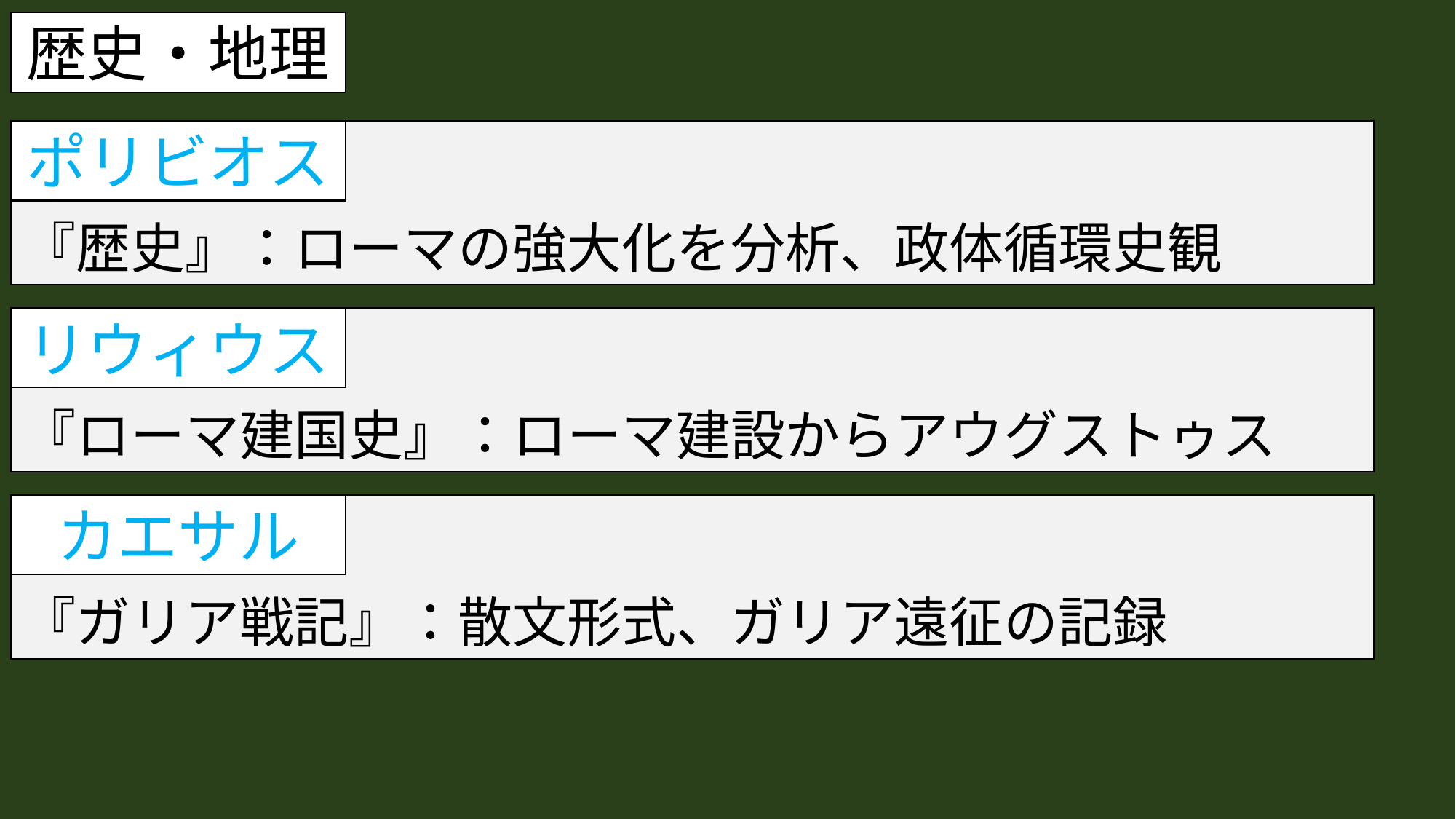

歴史・地理
ポリビオス
『歴史』：ローマの強大化を分析、政体循環史観
『ローマ建国史』：ローマ建設からアウグストゥス
リウィウス
『ガリア戦記』：散文形式、ガリア遠征の記録
カエサル